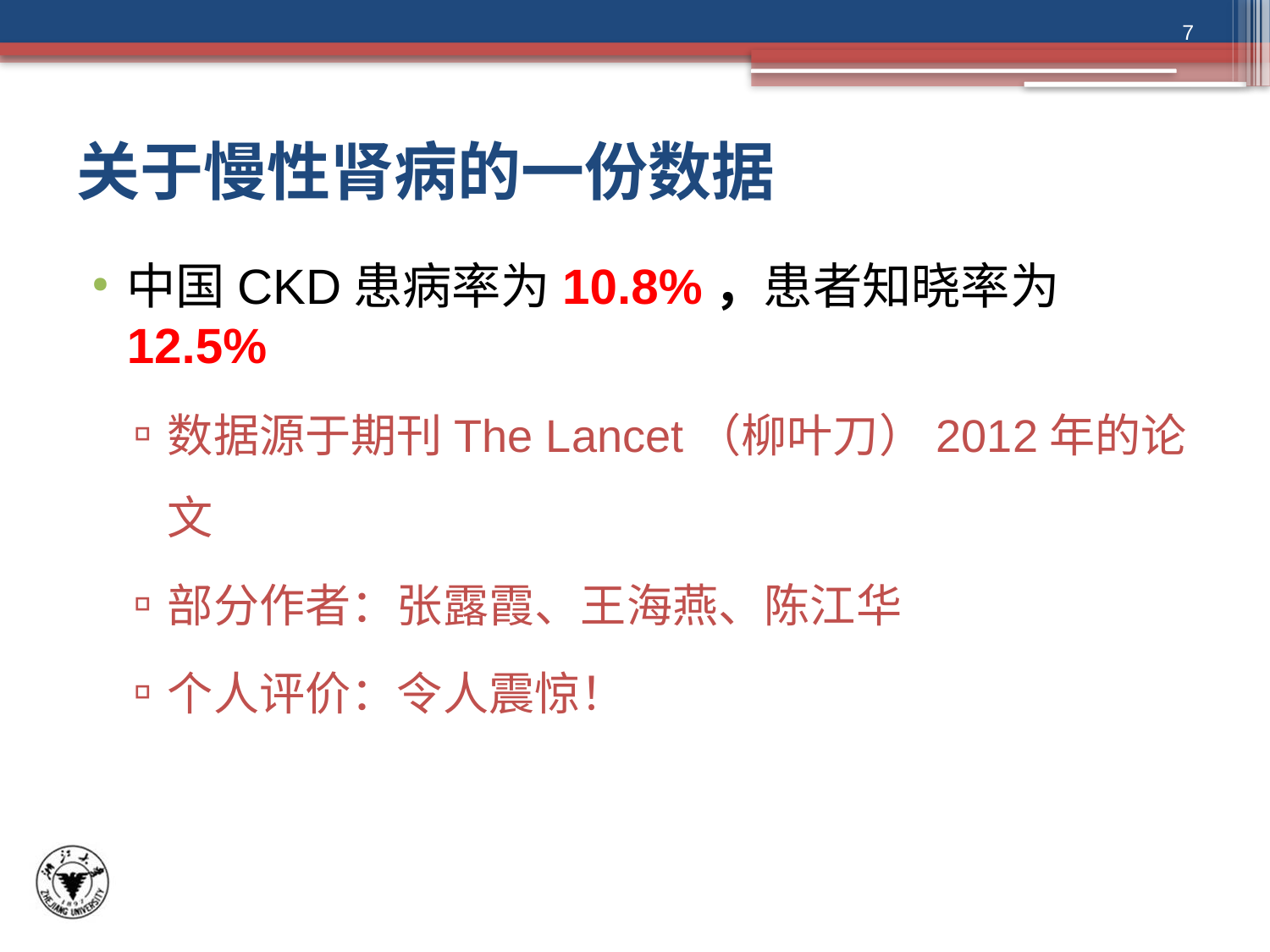

7
# 关于慢性肾病的一份数据
中国CKD患病率为10.8%，患者知晓率为12.5%
数据源于期刊The Lancet（柳叶刀）2012年的论文
部分作者：张露霞、王海燕、陈江华
个人评价：令人震惊！